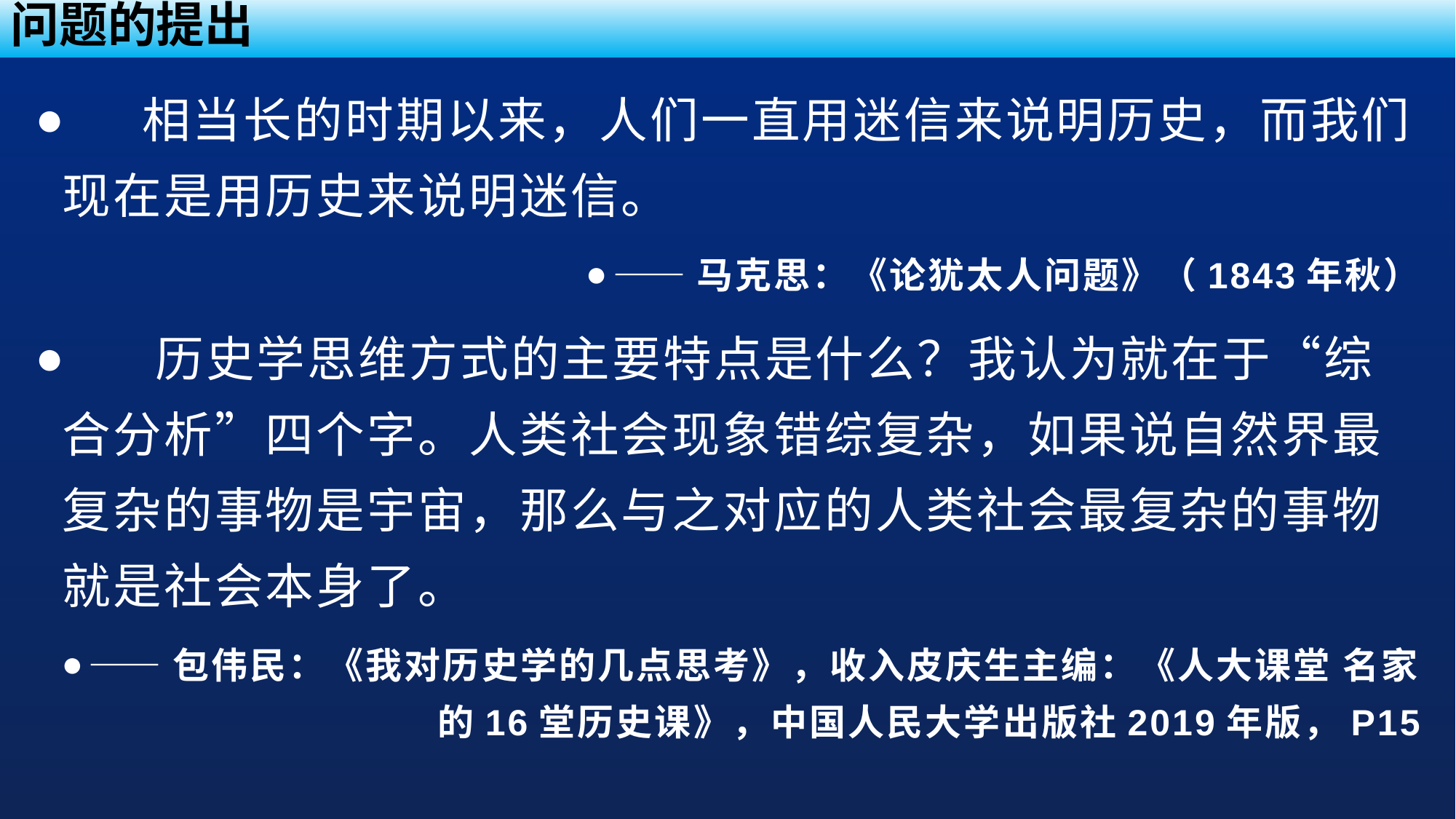

问题的提出
     相当长的时期以来，人们一直用迷信来说明历史，而我们现在是用历史来说明迷信。
——马克思：《论犹太人问题》（1843年秋）
      历史学思维方式的主要特点是什么？我认为就在于“综合分析”四个字。人类社会现象错综复杂，如果说自然界最复杂的事物是宇宙，那么与之对应的人类社会最复杂的事物就是社会本身了。
——包伟民：《我对历史学的几点思考》，收入皮庆生主编：《人大课堂 名家的16堂历史课》，中国人民大学出版社2019年版，P15